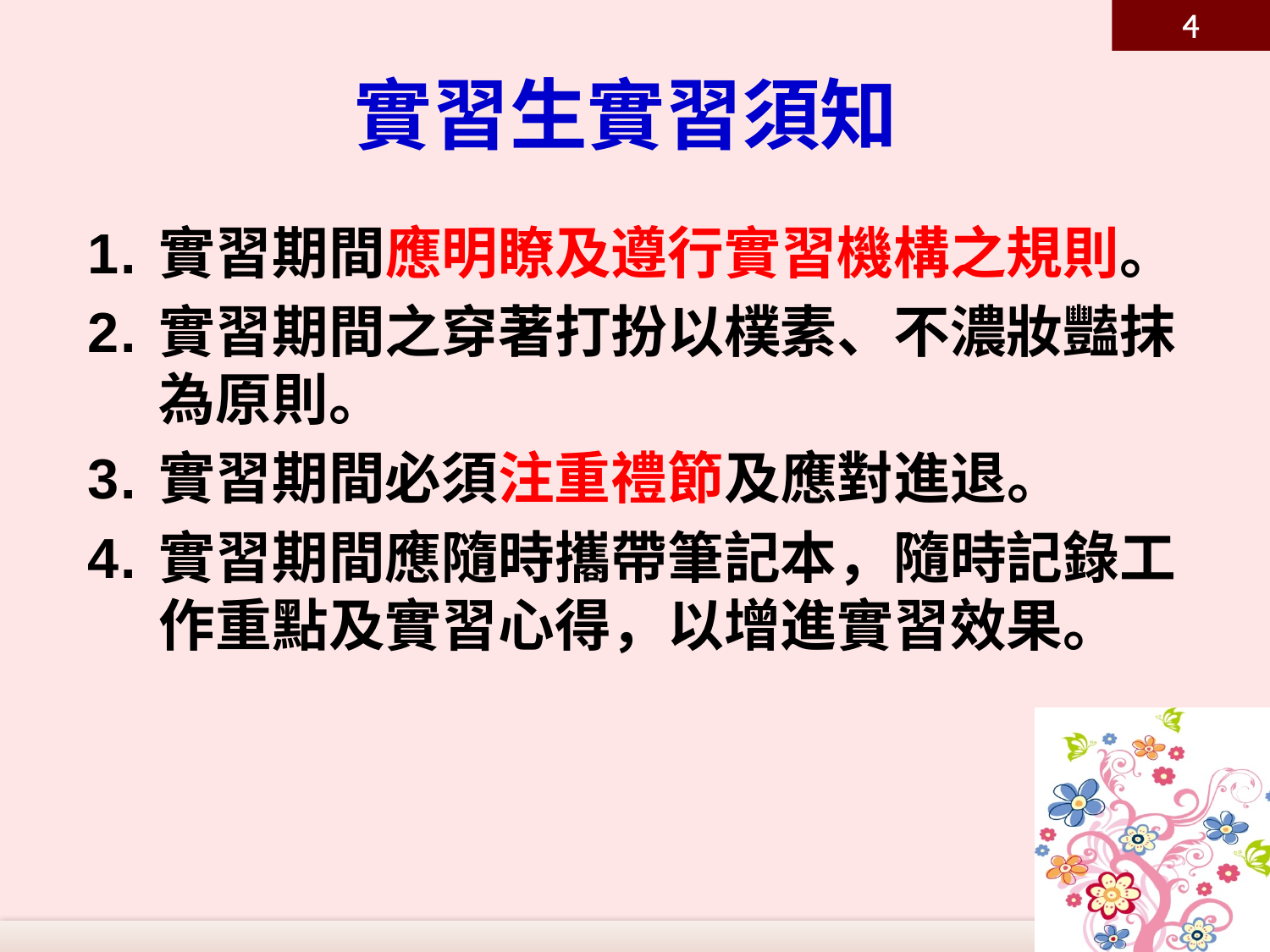

4
# 實習生實習須知
實習期間應明瞭及遵行實習機構之規則。
實習期間之穿著打扮以樸素、不濃妝豔抹為原則。
實習期間必須注重禮節及應對進退。
實習期間應隨時攜帶筆記本，隨時記錄工作重點及實習心得，以增進實習效果。